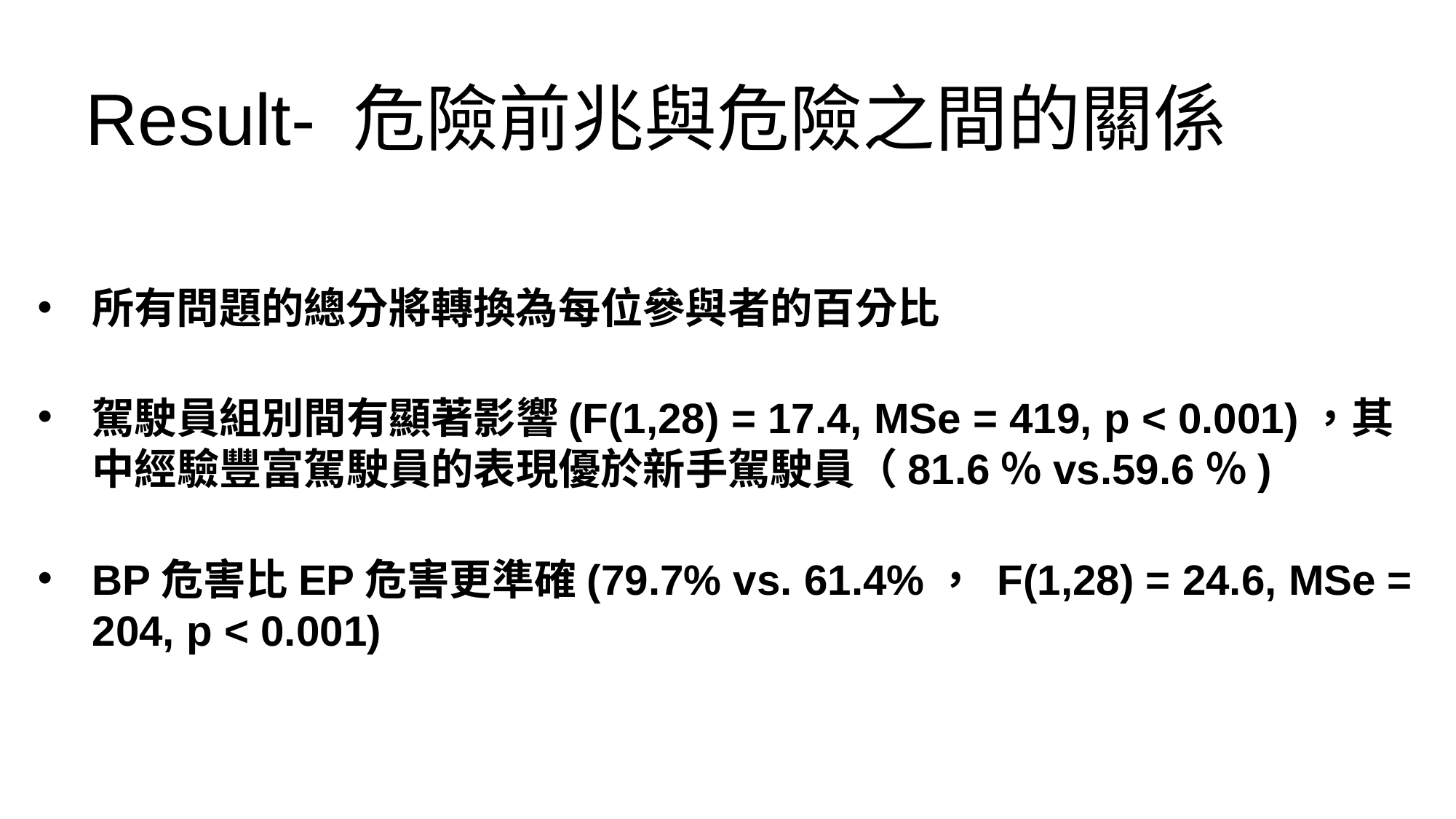

Result- 危險前兆與危險之間的關係
所有問題的總分將轉換為每位參與者的百分比
駕駛員組別間有顯著影響(F(1,28) = 17.4, MSe = 419, p < 0.001)，其中經驗豐富駕駛員的表現優於新手駕駛員（81.6％vs.59.6％)
BP危害比EP危害更準確(79.7% vs. 61.4%， F(1,28) = 24.6, MSe = 204, p < 0.001)